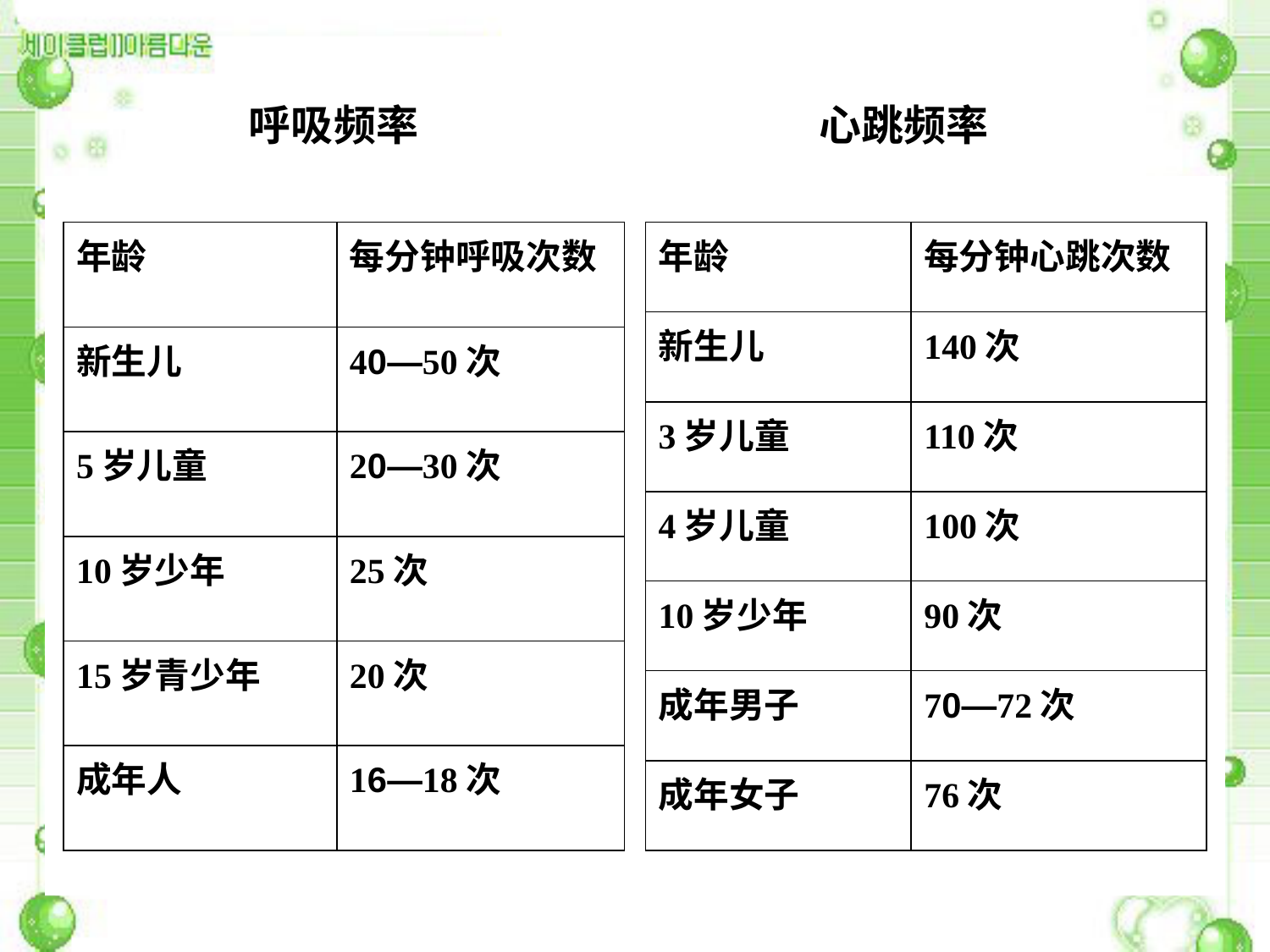

呼吸频率
心跳频率

| 年龄 | 每分钟呼吸次数 |
| --- | --- |
| 新生儿 | 40—50次 |
| 5岁儿童 | 20—30次 |
| 10岁少年 | 25次 |
| 15岁青少年 | 20次 |
| 成年人 | 16—18次 |
| 年龄 | 每分钟心跳次数 |
| --- | --- |
| 新生儿 | 140次 |
| 3岁儿童 | 110次 |
| 4岁儿童 | 100次 |
| 10岁少年 | 90次 |
| 成年男子 | 70—72次 |
| 成年女子 | 76次 |